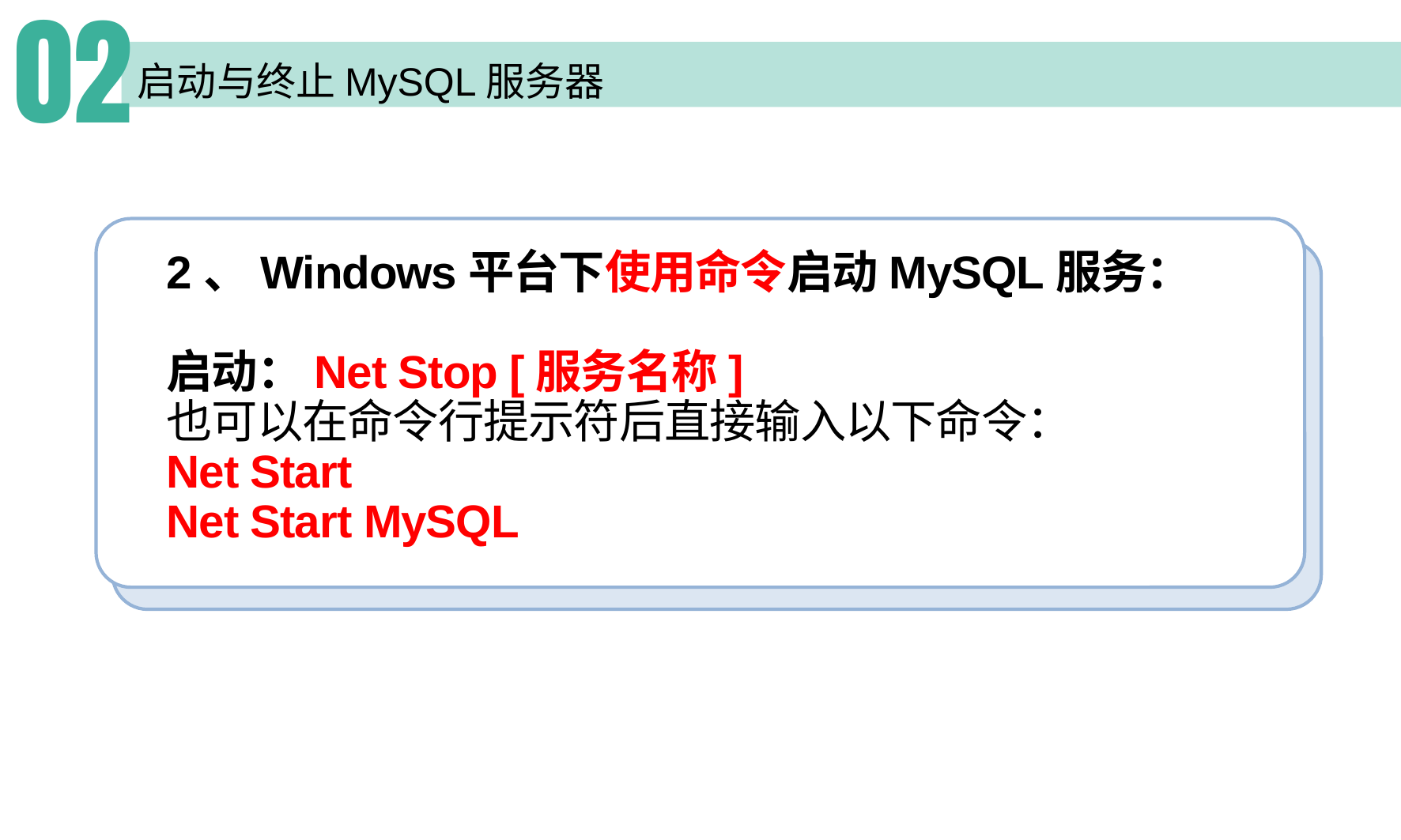

02

启动与终止MySQL服务器

2、Windows平台下使用命令启动MySQL服务：

启动：Net Stop [服务名称]
也可以在命令行提示符后直接输入以下命令：
Net Start
Net Start MySQL